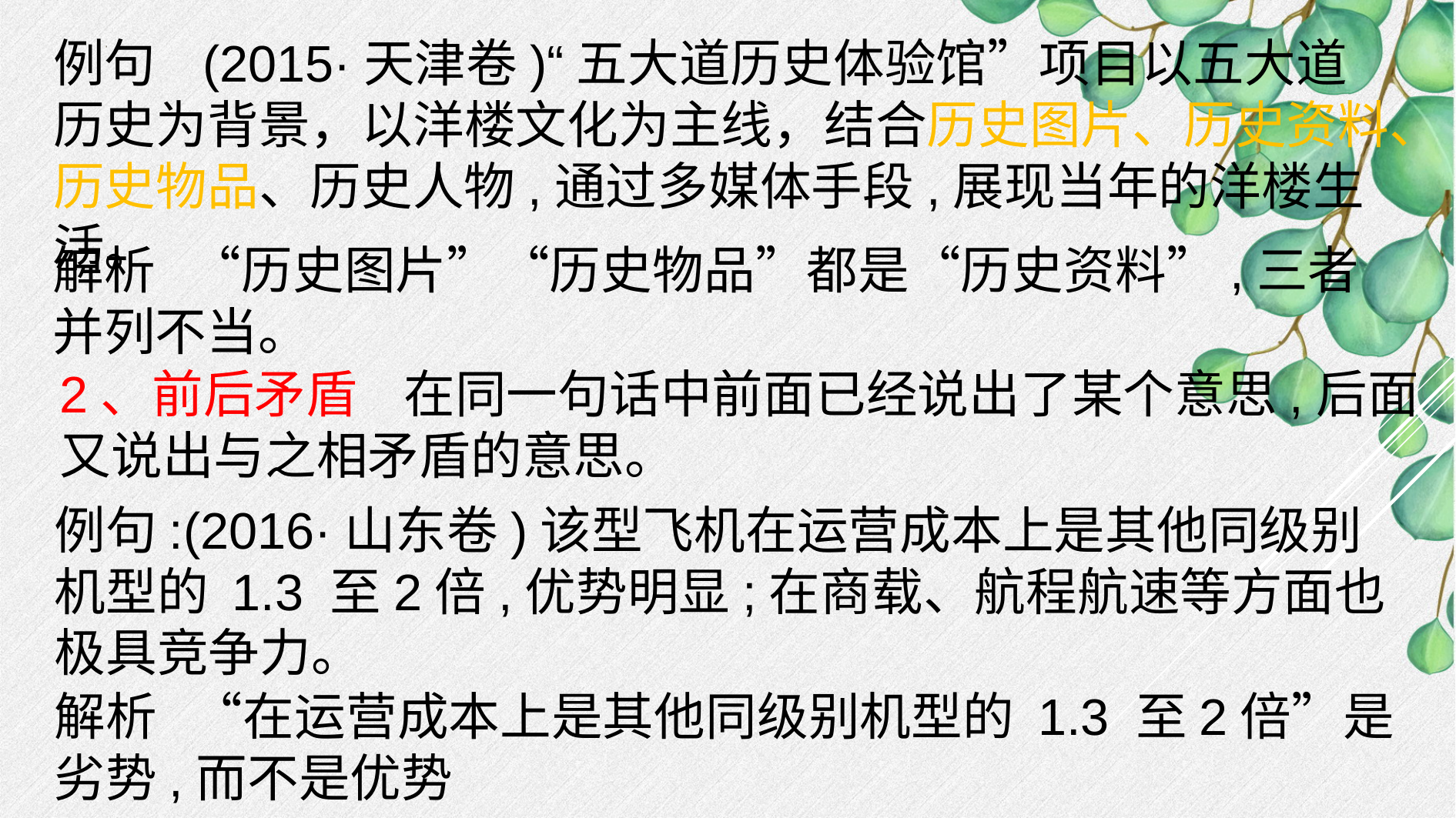

例句   (2015·天津卷)“五大道历史体验馆”项目以五大道历史为背景，以洋楼文化为主线，结合历史图片、历史资料、历史物品、历史人物,通过多媒体手段,展现当年的洋楼生活。
解析   “历史图片”“历史物品”都是“历史资料”,三者并列不当。
2、前后矛盾    在同一句话中前面已经说出了某个意思,后面又说出与之相矛盾的意思。
例句:(2016·山东卷)该型飞机在运营成本上是其他同级别机型的 1.3 至2倍,优势明显;在商载、航程航速等方面也极具竞争力。
解析   “在运营成本上是其他同级别机型的 1.3 至2倍”是劣势,而不是优势